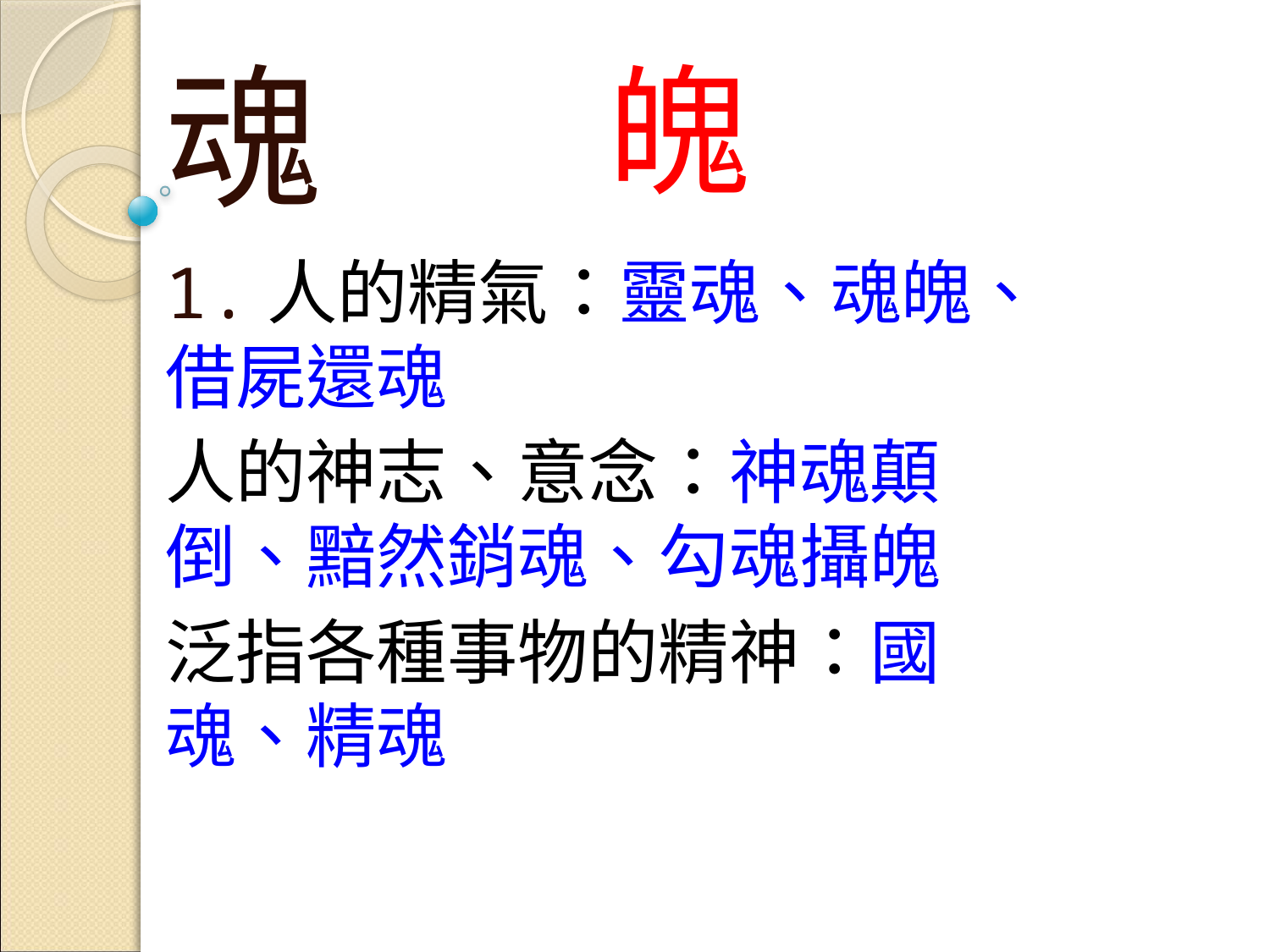

魂
# 魄
1.人的精氣：靈魂、魂魄、借屍還魂
人的神志、意念：神魂顛倒、黯然銷魂、勾魂攝魄
泛指各種事物的精神：國魂、精魂